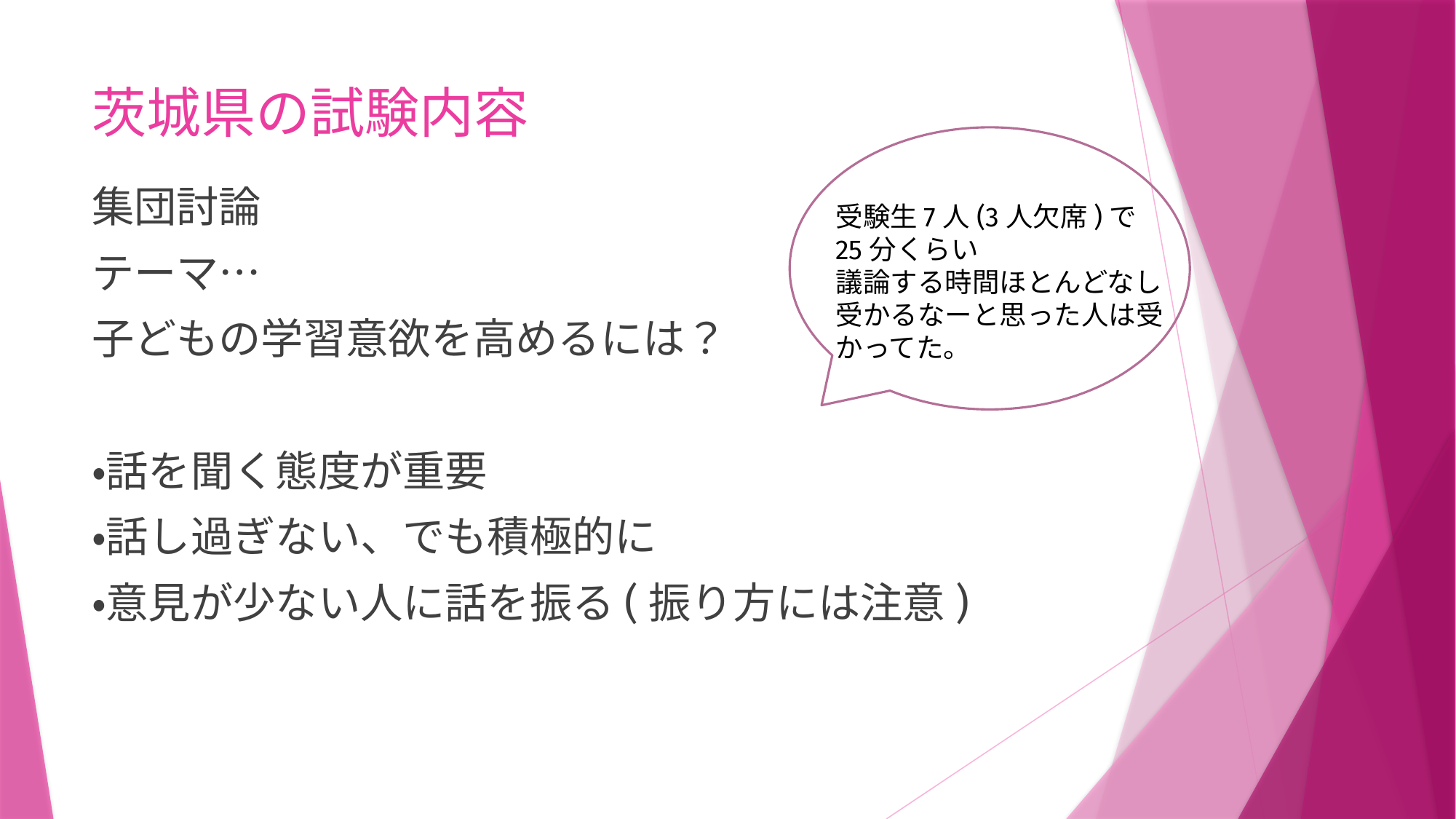

# 茨城県の試験内容

集団討論
テーマ…
子どもの学習意欲を高めるには？

・話を聞く態度が重要
・話し過ぎない、でも積極的に
・意見が少ない人に話を振る(振り方には注意)
受験生7人(3人欠席)で
25分くらい
議論する時間ほとんどなし
受かるなーと思った人は受かってた。